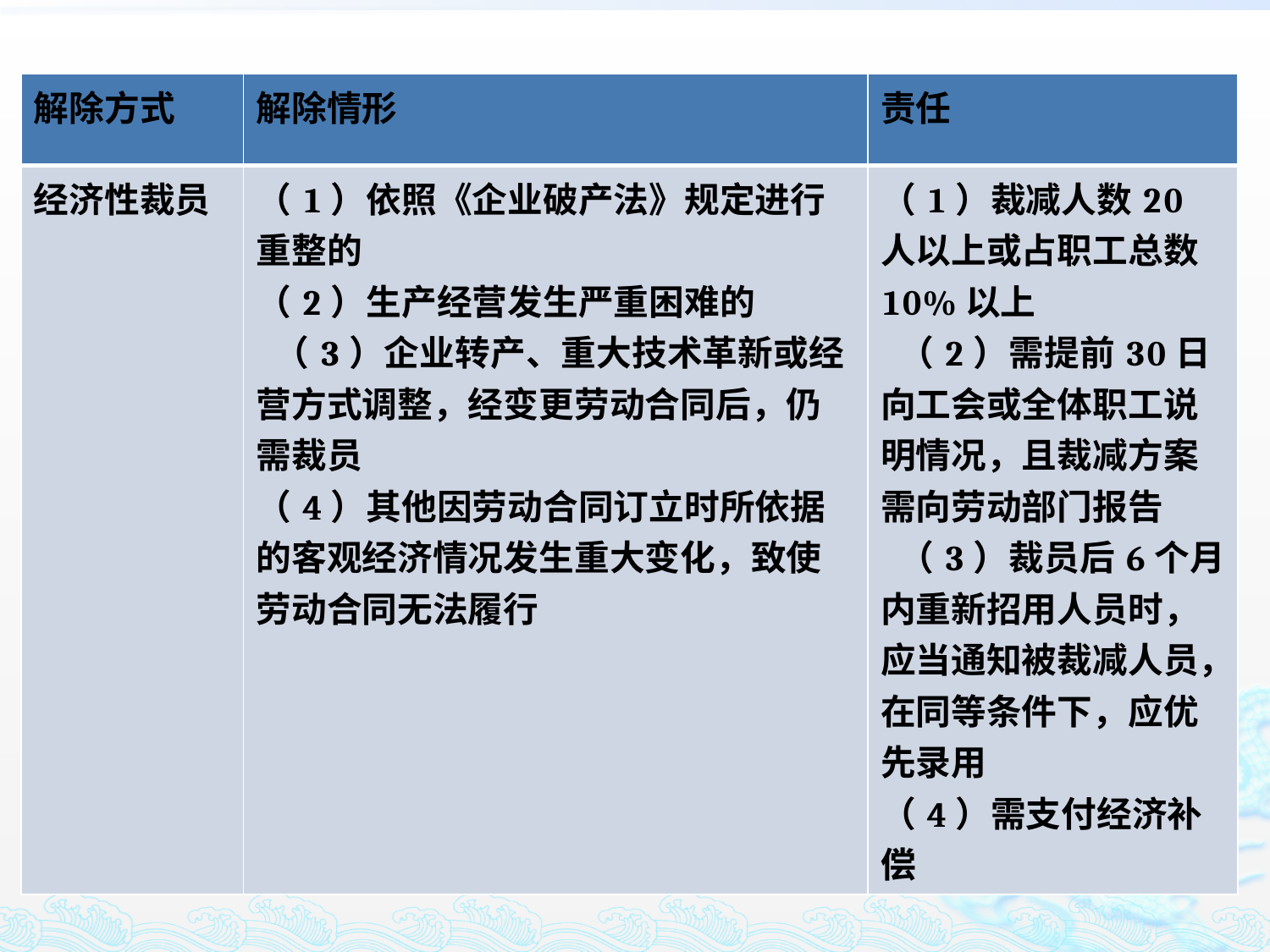

| 解除方式 | 解除情形 | 责任 |
| --- | --- | --- |
| 经济性裁员 | （1）依照《企业破产法》规定进行重整的 （2）生产经营发生严重困难的 （3）企业转产、重大技术革新或经营方式调整，经变更劳动合同后，仍需裁员 （4）其他因劳动合同订立时所依据的客观经济情况发生重大变化，致使劳动合同无法履行 | （1）裁减人数20人以上或占职工总数10%以上 （2）需提前30日向工会或全体职工说明情况，且裁减方案需向劳动部门报告 （3）裁员后6个月内重新招用人员时，应当通知被裁减人员，在同等条件下，应优先录用 （4）需支付经济补偿 |